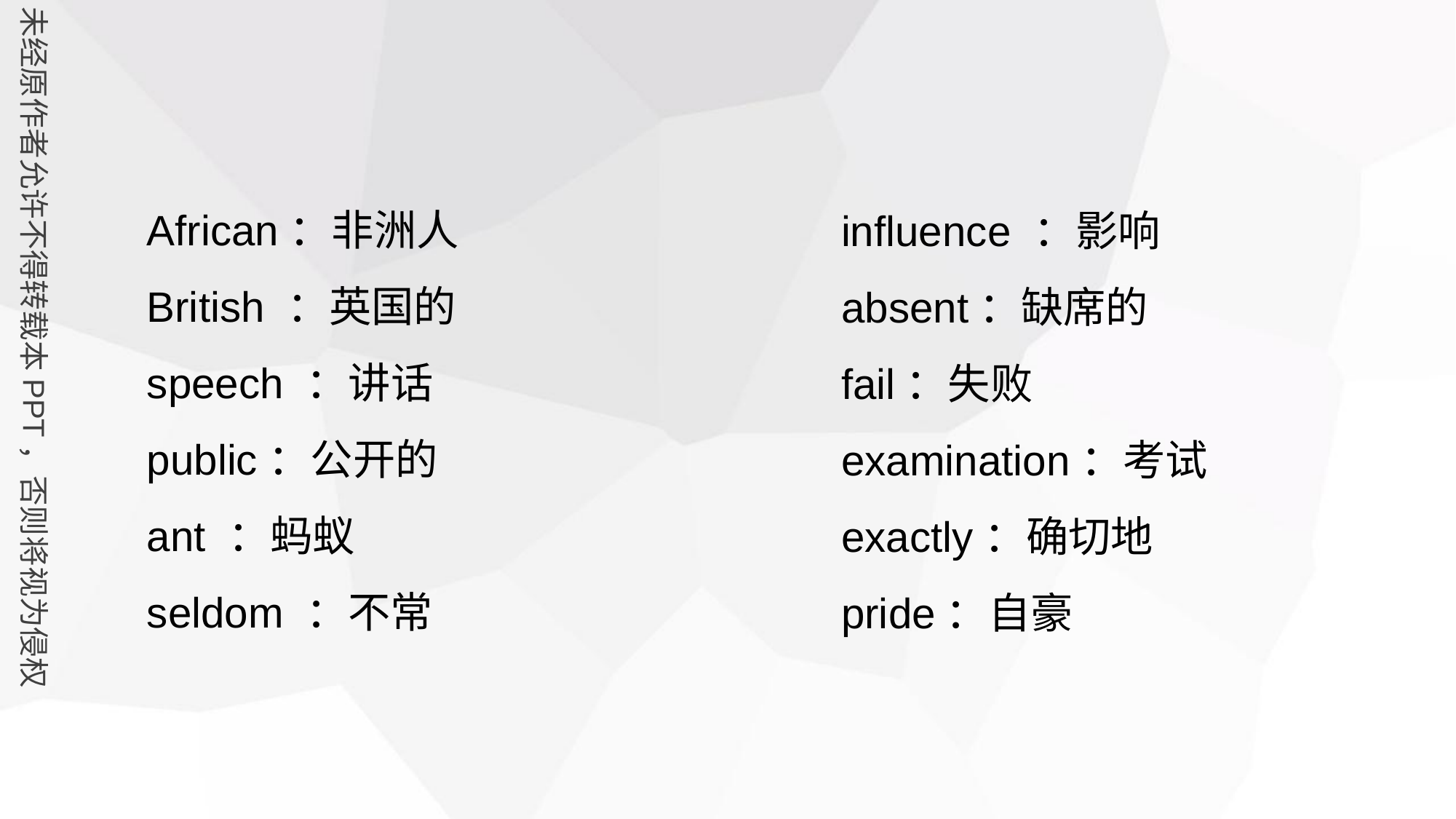

African：非洲人
British ：英国的
speech ：讲话
public：公开的
ant ：蚂蚁
seldom ：不常
influence ：影响
absent：缺席的
fail：失败
examination：考试
exactly：确切地
pride：自豪